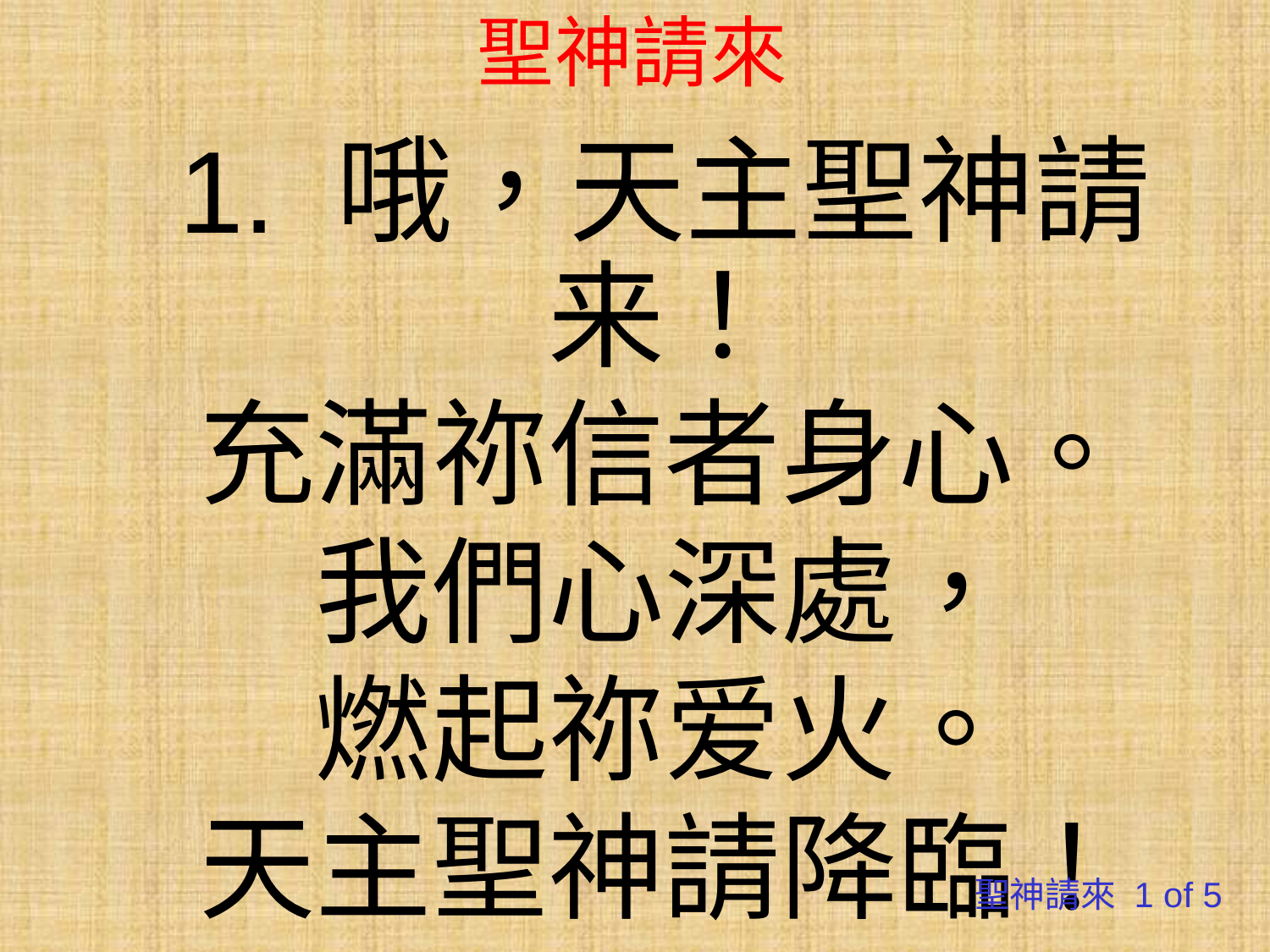

# 聖神請來
1. 哦，天主聖神請来！
充滿祢信者身心。
我們心深處，
燃起祢爱火。
天主聖神請降臨！
聖神請來 1 of 5